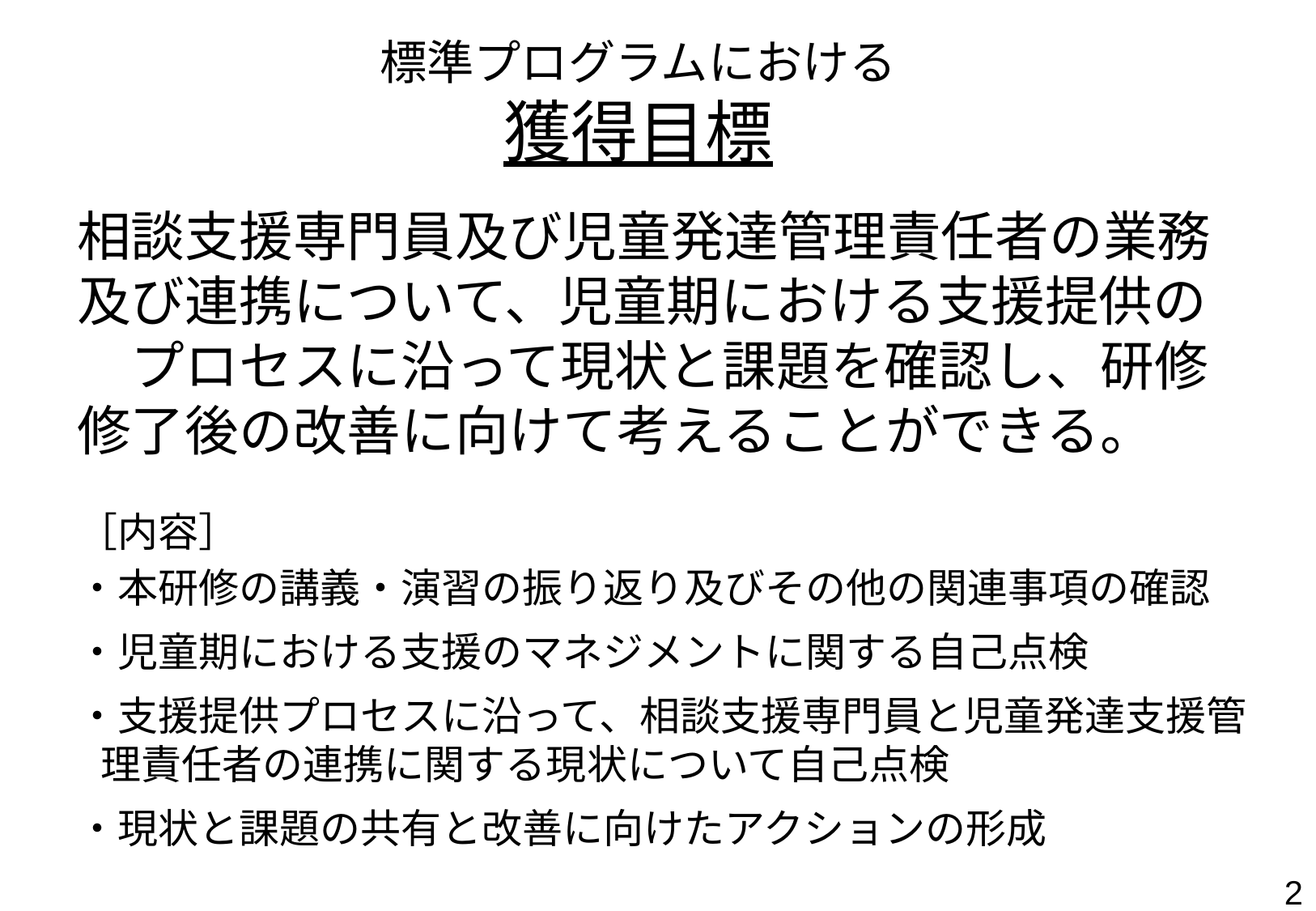

# 標準プログラムにおける 獲得目標
相談支援専門員及び児童発達管理責任者の業務及び連携について、児童期における支援提供の　プロセスに沿って現状と課題を確認し、研修修了後の改善に向けて考えることができる。
［内容］
・本研修の講義・演習の振り返り及びその他の関連事項の確認
・児童期における支援のマネジメントに関する自己点検
・支援提供プロセスに沿って、相談支援専門員と児童発達支援管理責任者の連携に関する現状について自己点検
・現状と課題の共有と改善に向けたアクションの形成

2